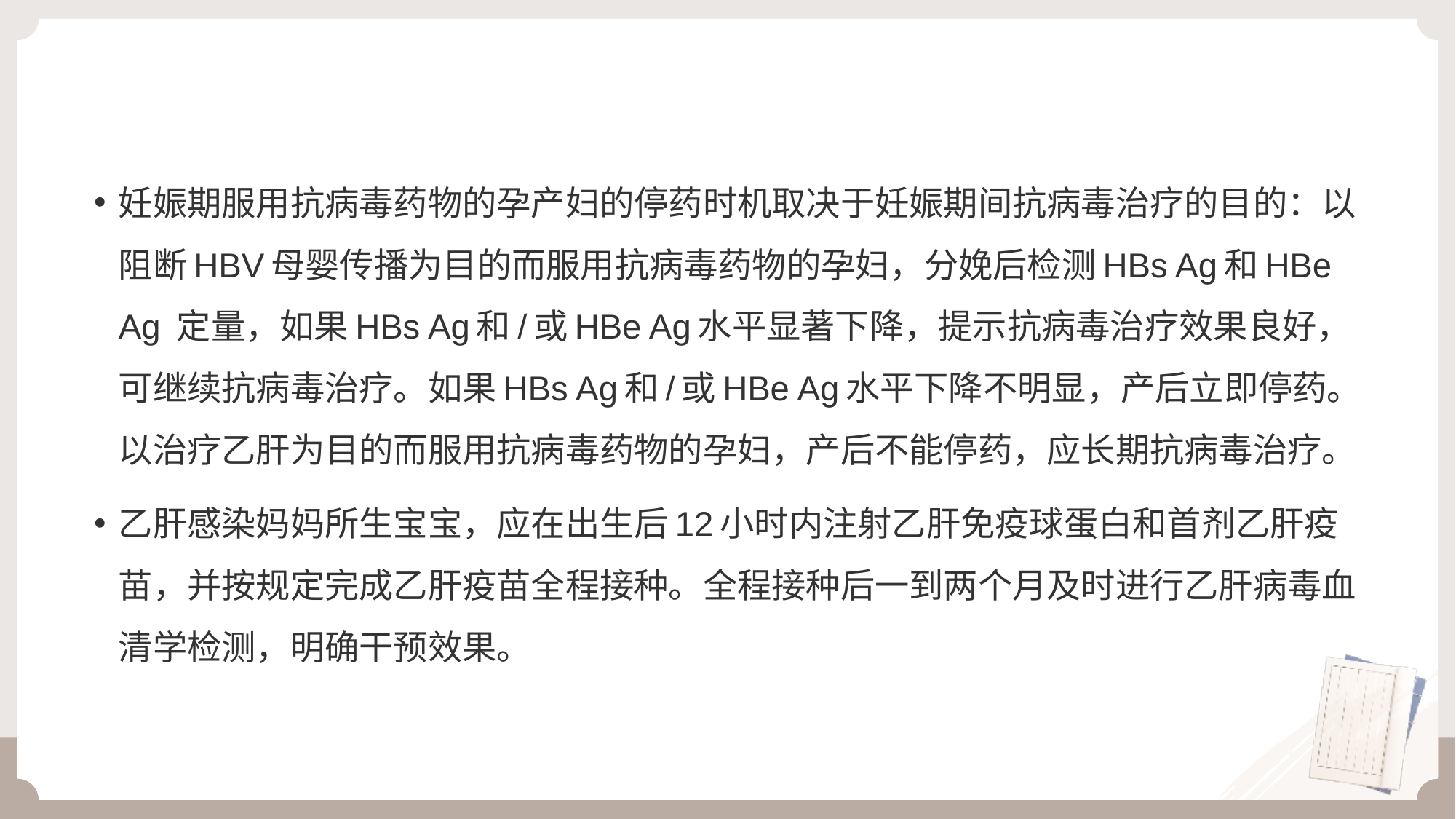

#
妊娠期服用抗病毒药物的孕产妇的停药时机取决于妊娠期间抗病毒治疗的目的：以阻断HBV母婴传播为目的而服用抗病毒药物的孕妇，分娩后检测HBs Ag和HBe Ag 定量，如果HBs Ag和/或HBe Ag水平显著下降，提示抗病毒治疗效果良好，可继续抗病毒治疗。如果HBs Ag和/或HBe Ag水平下降不明显，产后立即停药。以治疗乙肝为目的而服用抗病毒药物的孕妇，产后不能停药，应长期抗病毒治疗。
乙肝感染妈妈所生宝宝，应在出生后12小时内注射乙肝免疫球蛋白和首剂乙肝疫苗，并按规定完成乙肝疫苗全程接种。全程接种后一到两个月及时进行乙肝病毒血清学检测，明确干预效果。